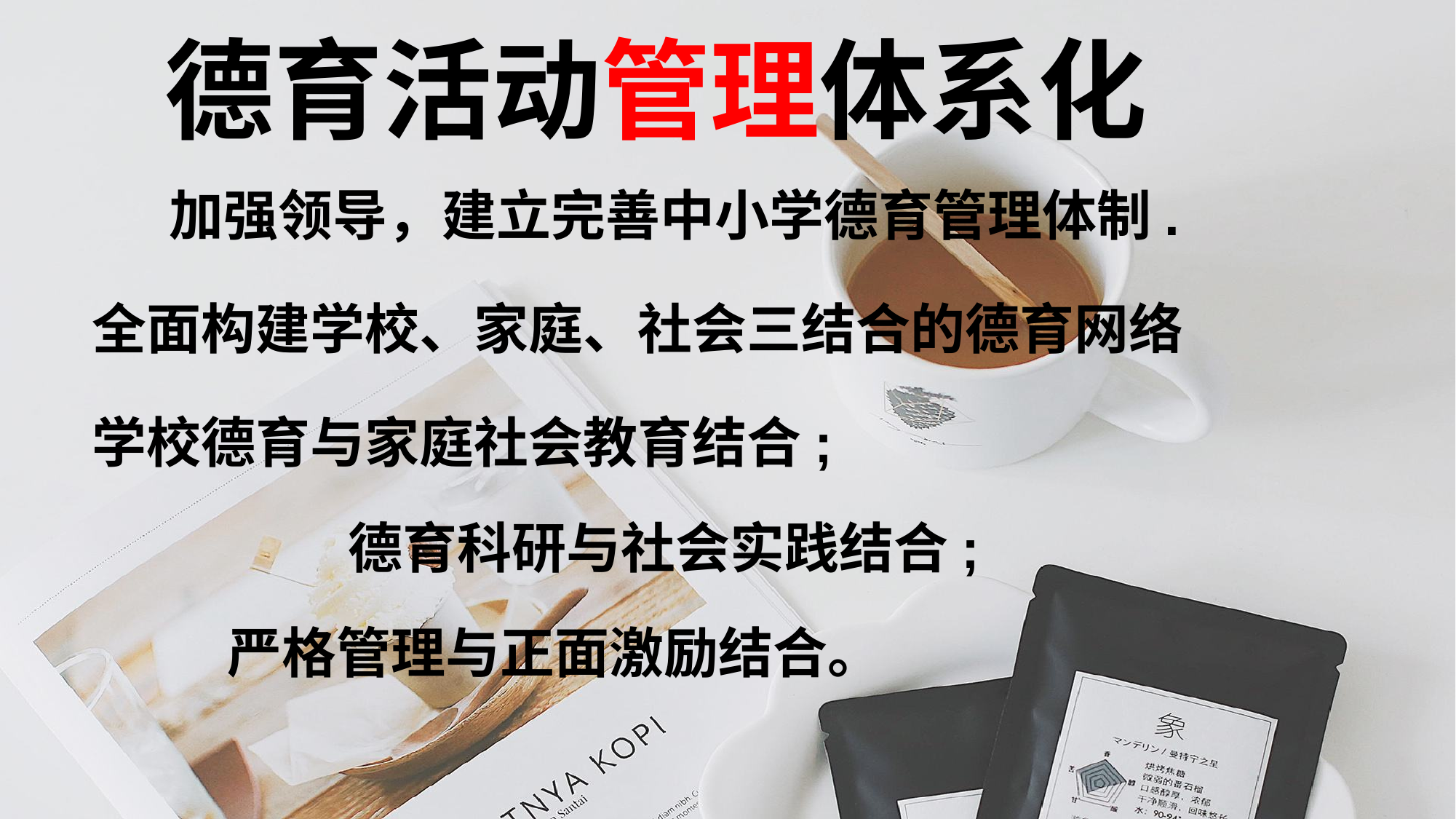

德育活动管理体系化
加强领导，建立完善中小学德育管理体制.
全面构建学校、家庭、社会三结合的德育网络
学校德育与家庭社会教育结合;
德育科研与社会实践结合;
 严格管理与正面激励结合。